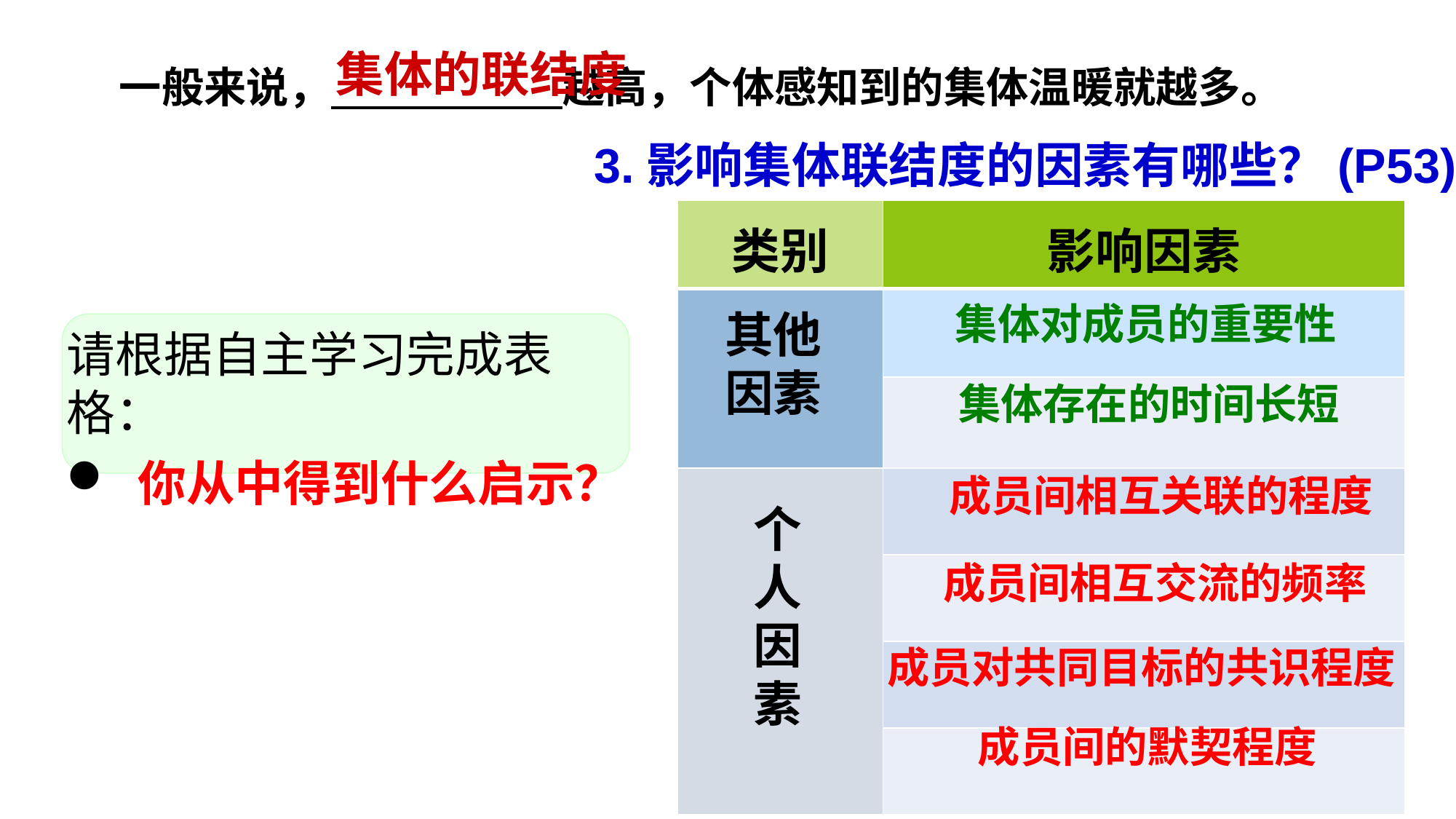

集体的联结度
一般来说，                        越高，个体感知到的集体温暖就越多。
3.影响集体联结度的因素有哪些？(P53)
| 类别 | 影响因素 |
| --- | --- |
|  |  |
|  |  |
|  |  |
|  |  |
|  |  |
|  |  |
集体对成员的重要性
其他因素

请根据自主学习完成表格：
 你从中得到什么启示？
集体存在的时间长短
成员间相互关联的程度
个人因素
成员间相互交流的频率
成员对共同目标的共识程度
成员间的默契程度